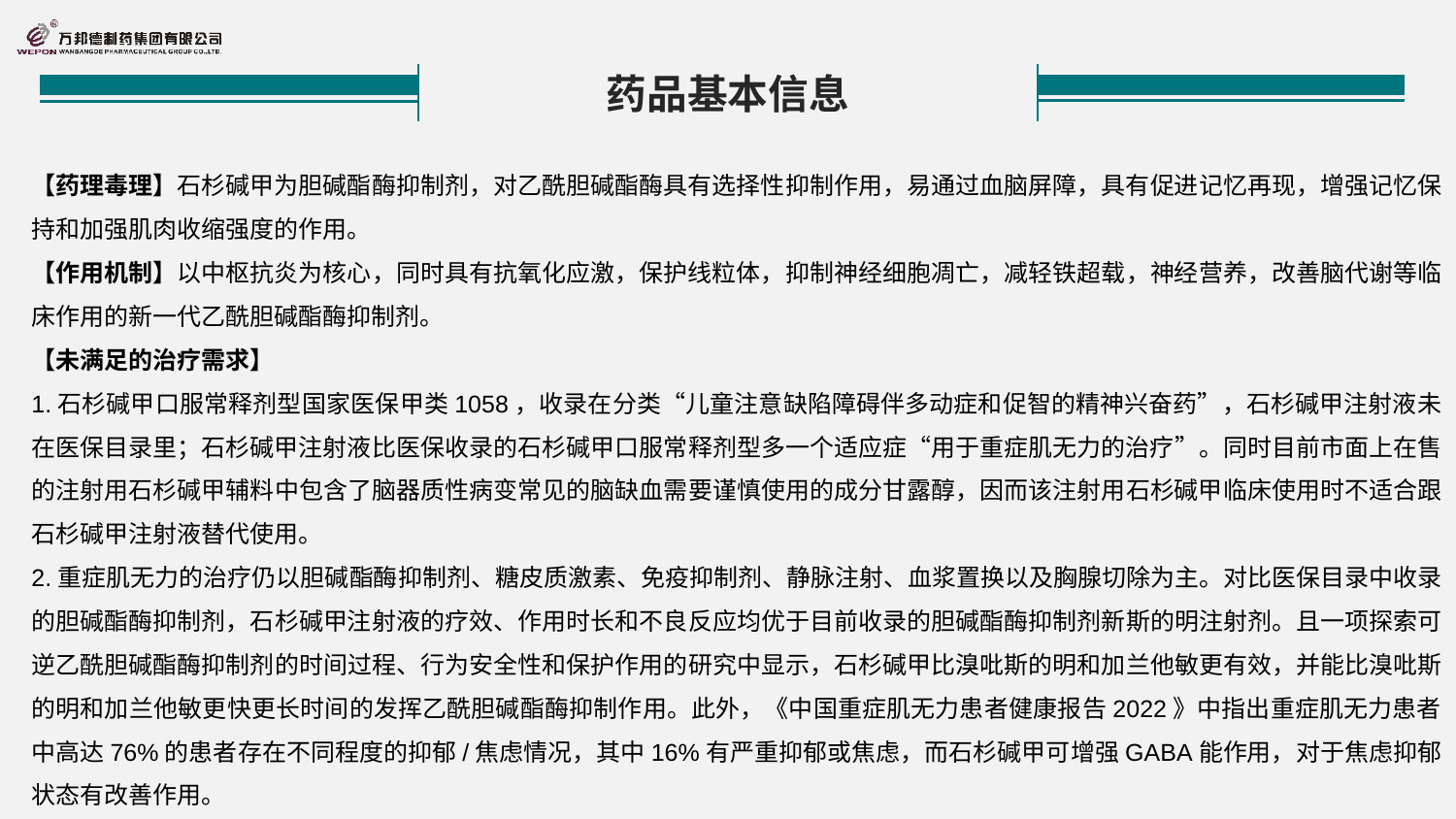

药品基本信息
【药理毒理】石杉碱甲为胆碱酯酶抑制剂，对乙酰胆碱酯酶具有选择性抑制作用，易通过血脑屏障，具有促进记忆再现，增强记忆保持和加强肌肉收缩强度的作用。
【作用机制】以中枢抗炎为核心，同时具有抗氧化应激，保护线粒体，抑制神经细胞凋亡，减轻铁超载，神经营养，改善脑代谢等临床作用的新一代乙酰胆碱酯酶抑制剂。
【未满足的治疗需求】
1.石杉碱甲口服常释剂型国家医保甲类1058，收录在分类“儿童注意缺陷障碍伴多动症和促智的精神兴奋药”，石杉碱甲注射液未在医保目录里；石杉碱甲注射液比医保收录的石杉碱甲口服常释剂型多一个适应症“用于重症肌无力的治疗”。同时目前市面上在售的注射用石杉碱甲辅料中包含了脑器质性病变常见的脑缺血需要谨慎使用的成分甘露醇，因而该注射用石杉碱甲临床使用时不适合跟石杉碱甲注射液替代使用。
2.重症肌无力的治疗仍以胆碱酯酶抑制剂、糖皮质激素、免疫抑制剂、静脉注射、血浆置换以及胸腺切除为主。对比医保目录中收录的胆碱酯酶抑制剂，石杉碱甲注射液的疗效、作用时长和不良反应均优于目前收录的胆碱酯酶抑制剂新斯的明注射剂。且一项探索可逆乙酰胆碱酯酶抑制剂的时间过程、行为安全性和保护作用的研究中显示，石杉碱甲比溴吡斯的明和加兰他敏更有效，并能比溴吡斯的明和加兰他敏更快更长时间的发挥乙酰胆碱酯酶抑制作用。此外，《中国重症肌无力患者健康报告2022》中指出重症肌无力患者中高达76%的患者存在不同程度的抑郁/焦虑情况，其中16%有严重抑郁或焦虑，而石杉碱甲可增强GABA能作用，对于焦虑抑郁状态有改善作用。